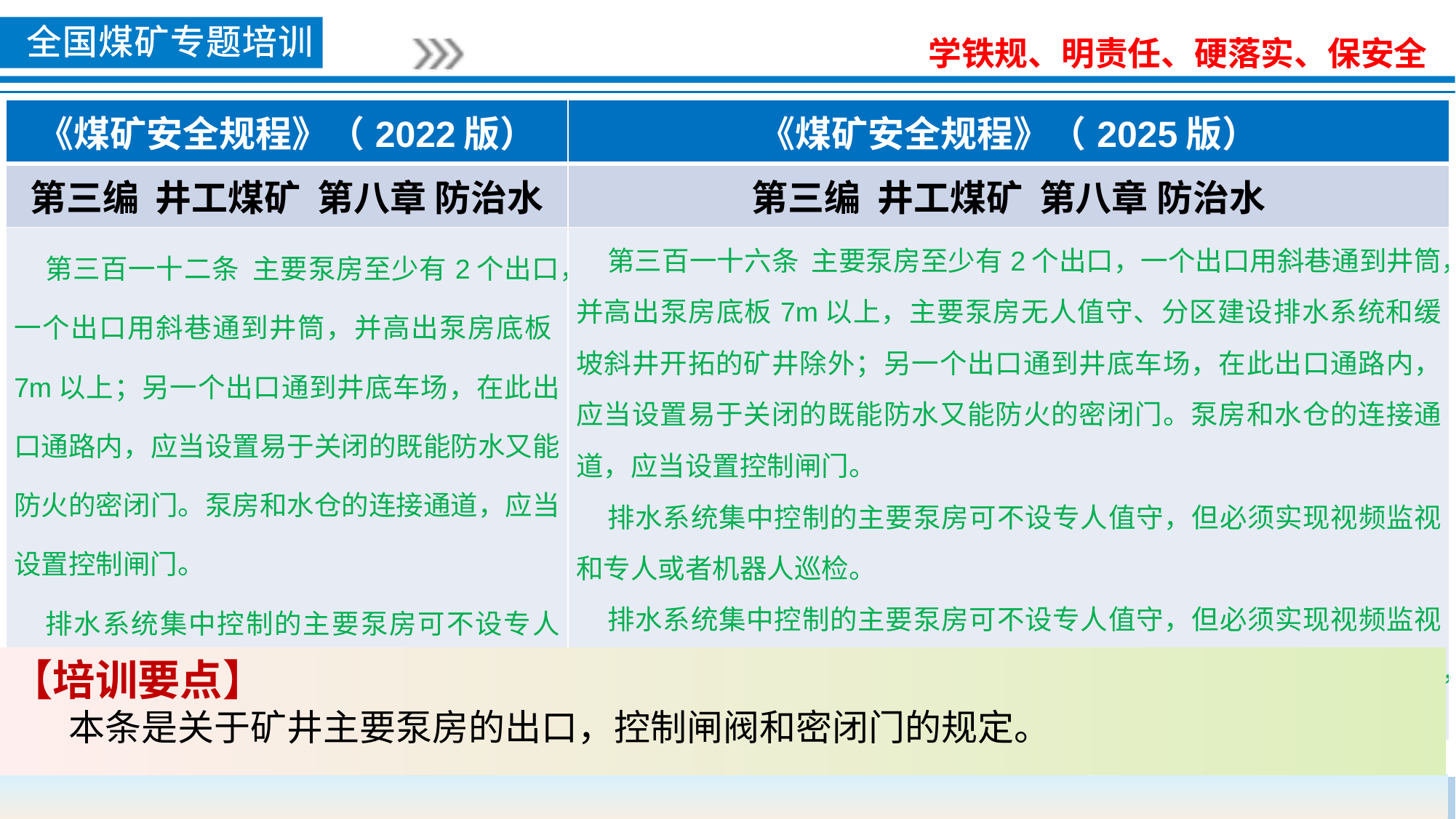

| 《煤矿安全规程》（2022版） | 《煤矿安全规程》（2025版） |
| --- | --- |
| 第三编 井工煤矿 第八章 防治水 | 第三编 井工煤矿 第八章 防治水 |
| 第三百一十二条 主要泵房至少有2个出口，一个出口用斜巷通到井筒，并高出泵房底板7m以上；另一个出口通到井底车场，在此出口通路内，应当设置易于关闭的既能防水又能防火的密闭门。泵房和水仓的连接通道，应当设置控制闸门。 排水系统集中控制的主要泵房可不设专人值守，但必须实现图像监视和专人巡检。 | 第三百一十六条 主要泵房至少有2个出口，一个出口用斜巷通到井筒，并高出泵房底板7m以上，主要泵房无人值守、分区建设排水系统和缓坡斜井开拓的矿井除外；另一个出口通到井底车场，在此出口通路内，应当设置易于关闭的既能防水又能防火的密闭门。泵房和水仓的连接通道，应当设置控制闸门。 排水系统集中控制的主要泵房可不设专人值守，但必须实现视频监视和专人或者机器人巡检。 排水系统集中控制的主要泵房可不设专人值守，但必须实现视频监视和专人或者机器人巡检。排水系统集中控制的主要泵房可不设专人值守，但必须实现视频监视和专人或者机器人巡检。 |
【培训要点】
      本条是关于矿井主要泵房的出口，控制闸阀和密闭门的规定。